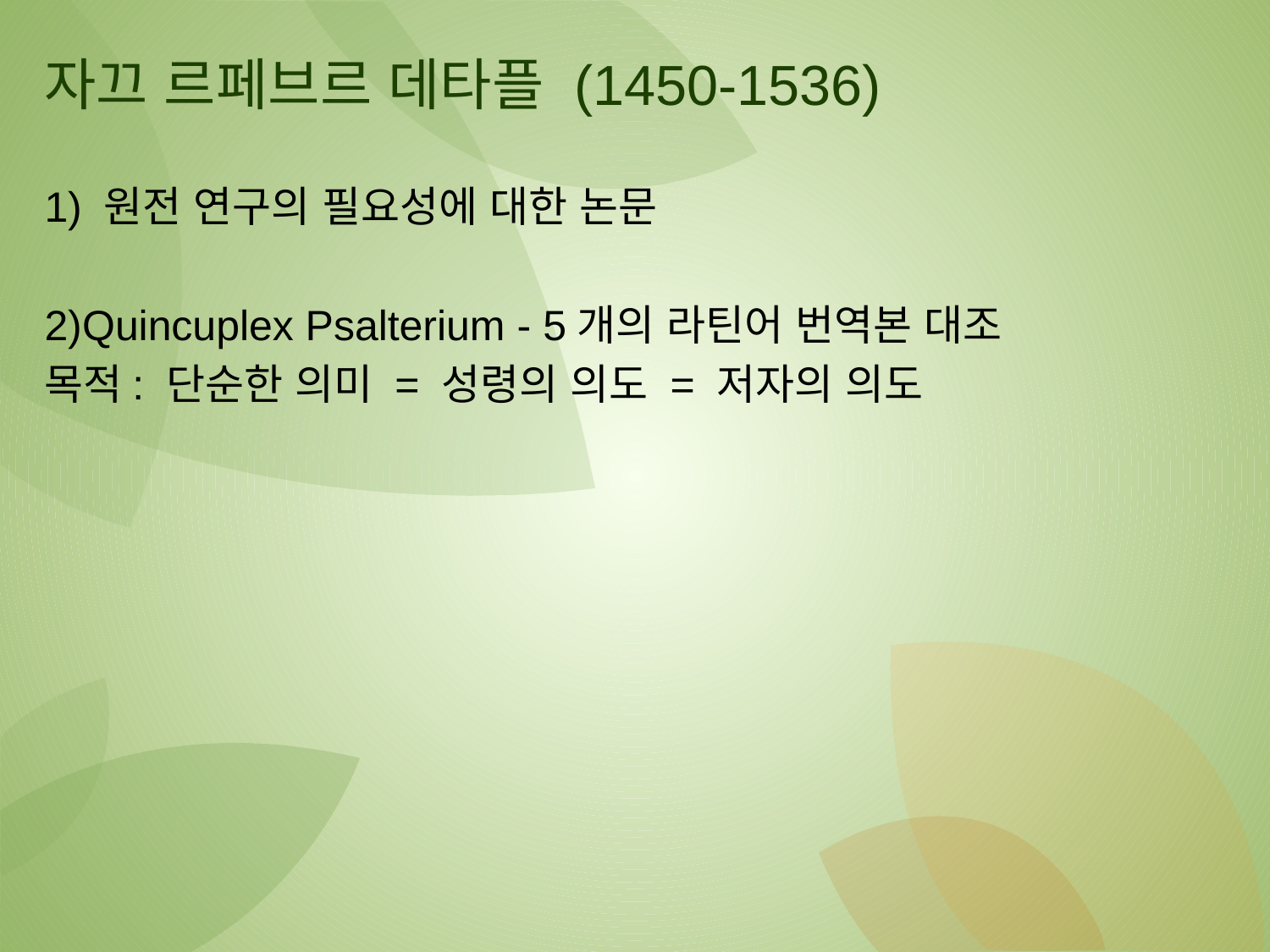

# 자끄 르페브르 데타플 (1450-1536)
1) 원전 연구의 필요성에 대한 논문

2)Quincuplex Psalterium - 5개의 라틴어 번역본 대조
목적: 단순한 의미 = 성령의 의도 = 저자의 의도